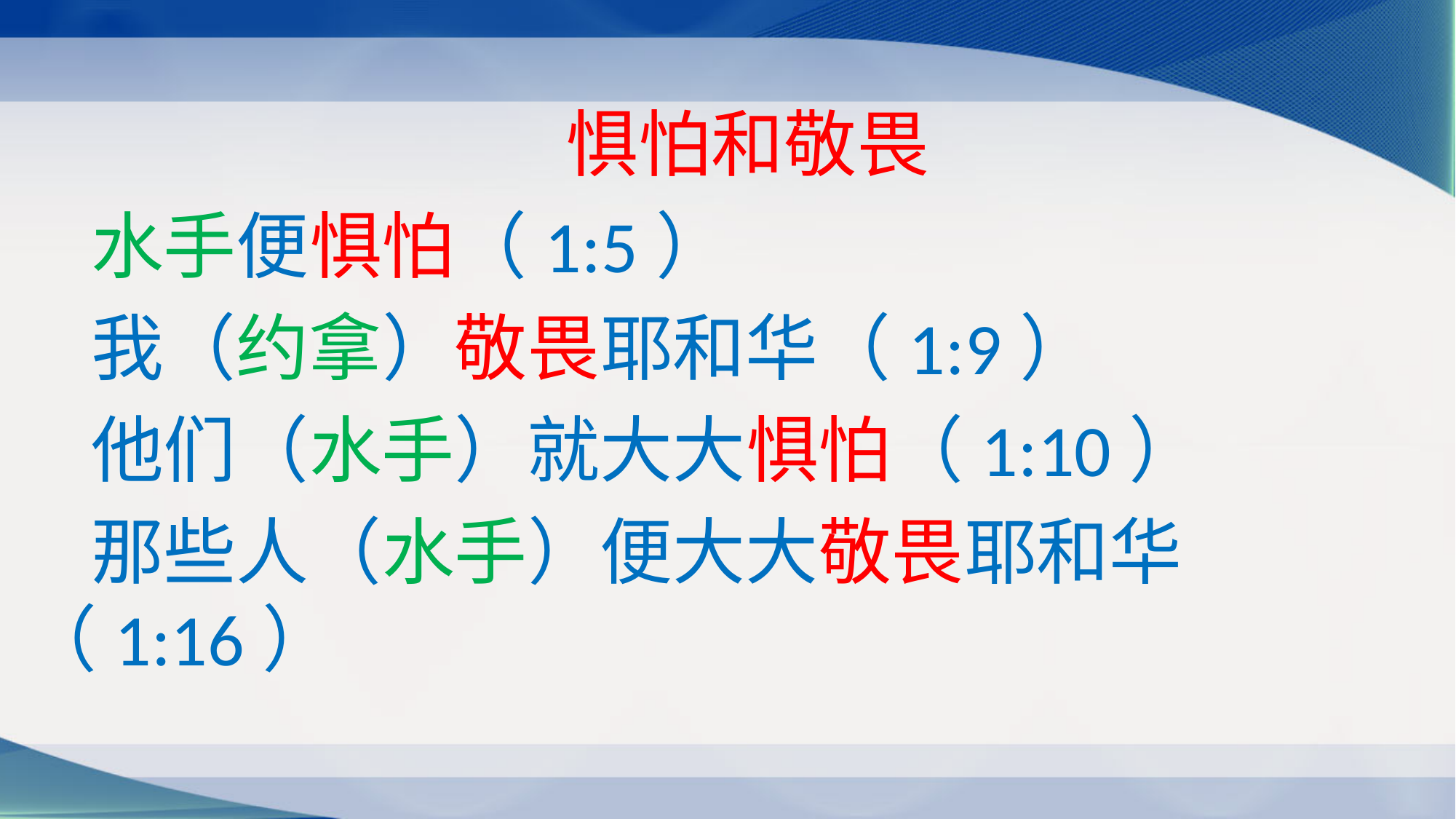

惧怕和敬畏
   水手便惧怕（1:5）
   我（约拿）敬畏耶和华（1:9）
   他们（水手）就大大惧怕（1:10）
   那些人（水手）便大大敬畏耶和华（1:16）